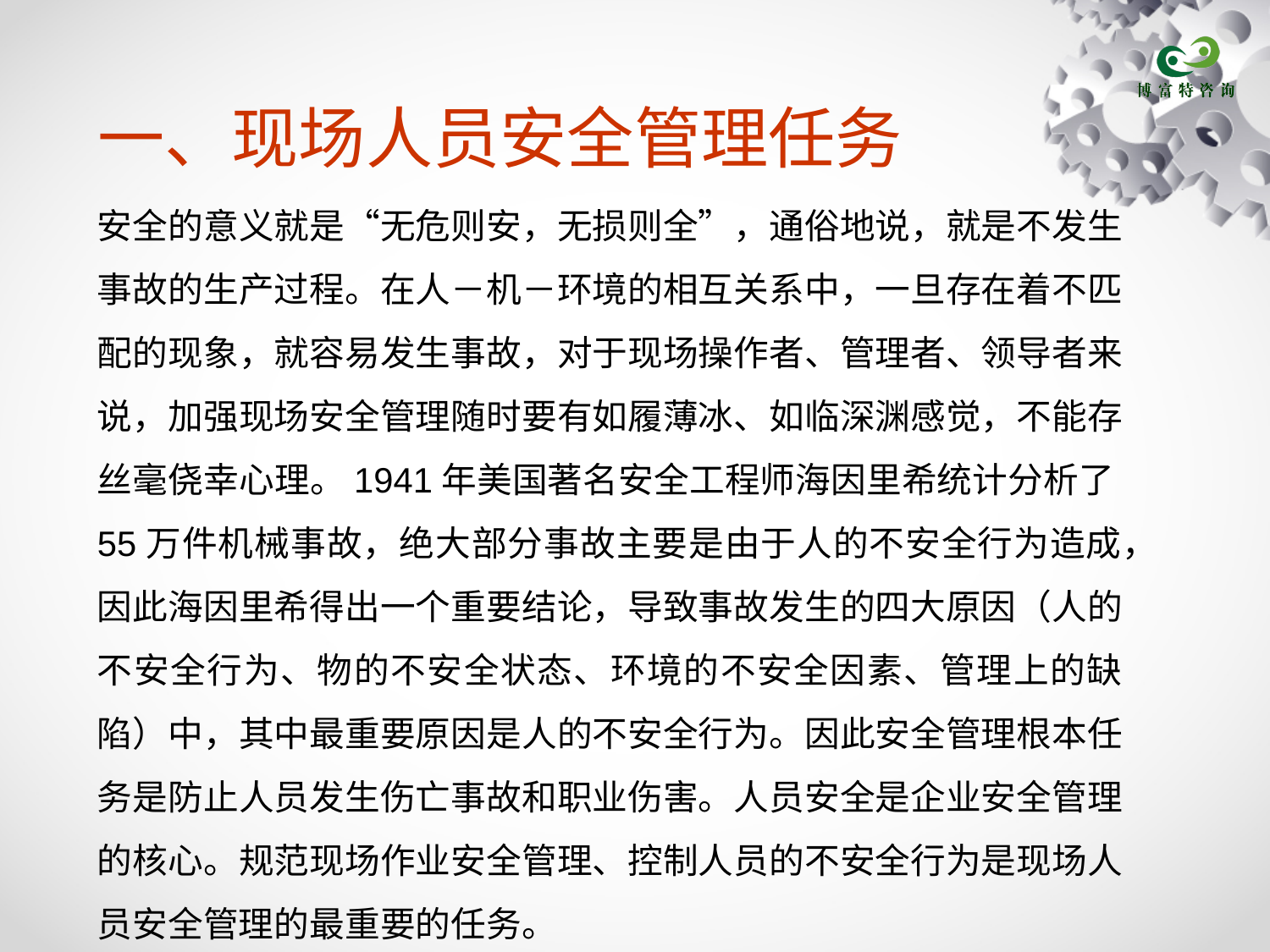

# 一、现场人员安全管理任务
安全的意义就是“无危则安，无损则全”，通俗地说，就是不发生事故的生产过程。在人－机－环境的相互关系中，一旦存在着不匹配的现象，就容易发生事故，对于现场操作者、管理者、领导者来说，加强现场安全管理随时要有如履薄冰、如临深渊感觉，不能存丝毫侥幸心理。1941年美国著名安全工程师海因里希统计分析了55万件机械事故，绝大部分事故主要是由于人的不安全行为造成，因此海因里希得出一个重要结论，导致事故发生的四大原因（人的不安全行为、物的不安全状态、环境的不安全因素、管理上的缺陷）中，其中最重要原因是人的不安全行为。因此安全管理根本任务是防止人员发生伤亡事故和职业伤害。人员安全是企业安全管理的核心。规范现场作业安全管理、控制人员的不安全行为是现场人员安全管理的最重要的任务。